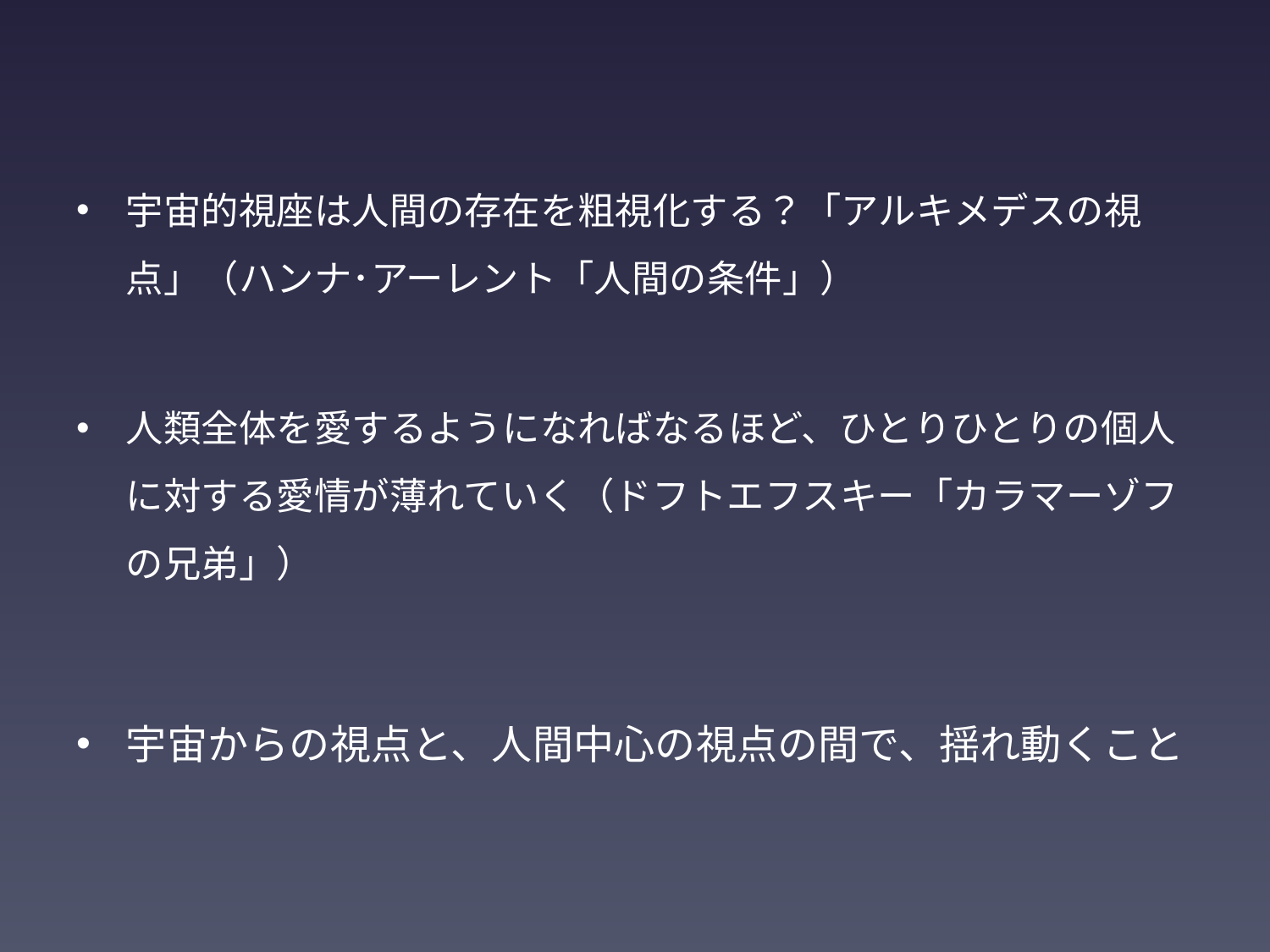

宇宙的視座は人間の存在を粗視化する？「アルキメデスの視点」（ハンナ･アーレント「人間の条件」）

人類全体を愛するようになればなるほど、ひとりひとりの個人に対する愛情が薄れていく（ドフトエフスキー「カラマーゾフの兄弟」）

宇宙からの視点と、人間中心の視点の間で、揺れ動くこと